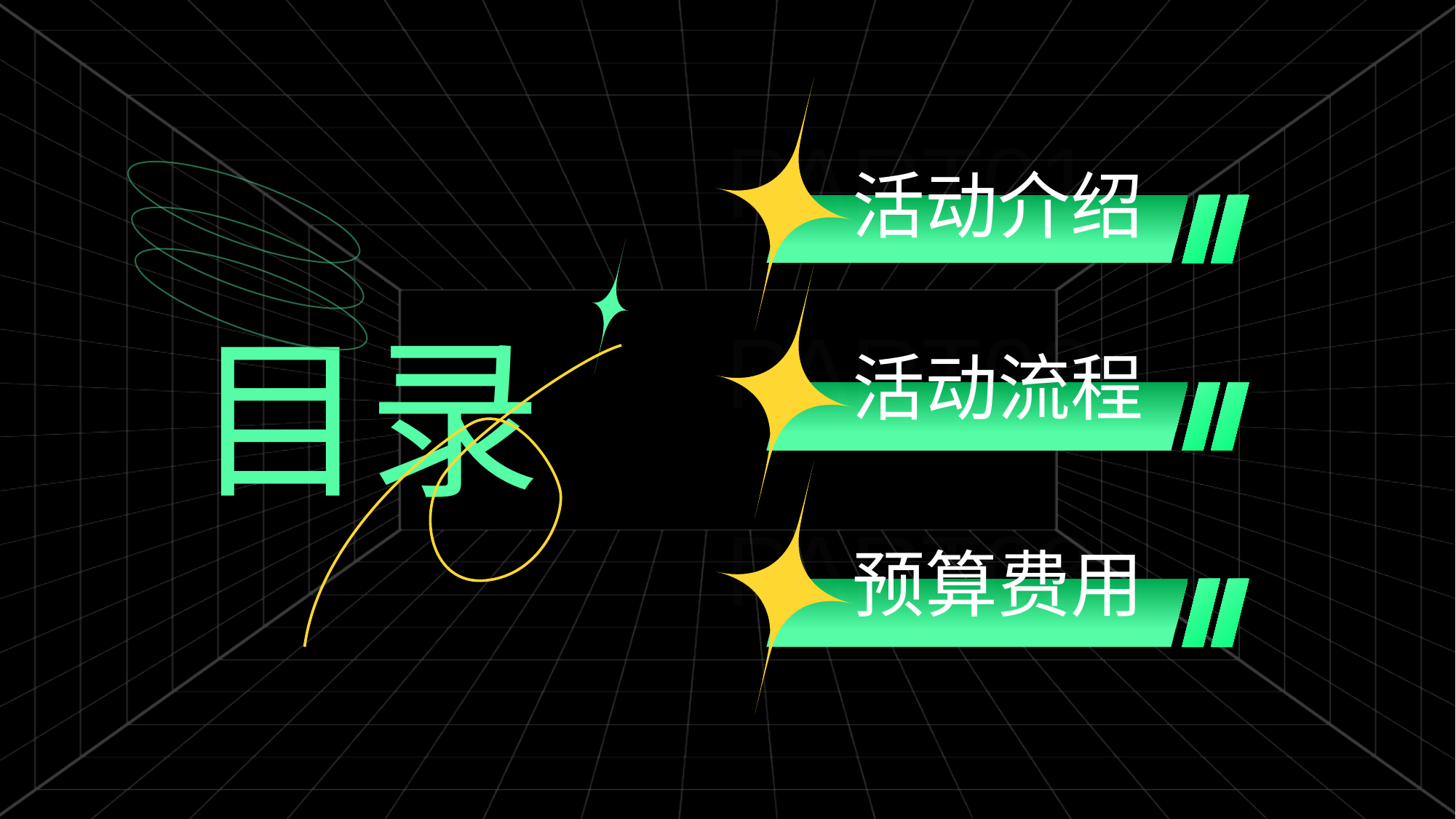

PART01
活动介绍

目录
PART02
活动流程

PART03
预算费用